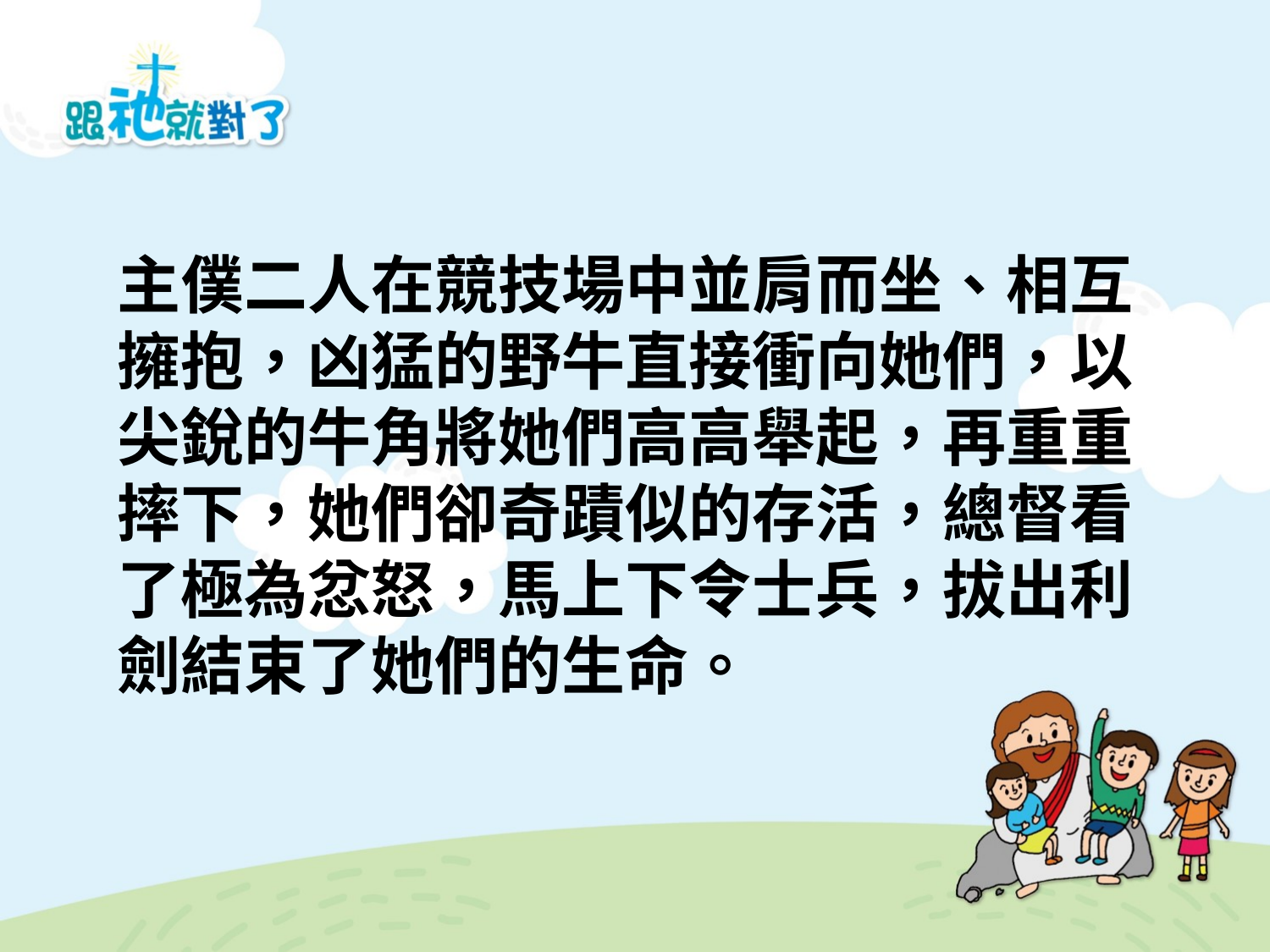

主僕二人在競技場中並肩而坐、相互擁抱，凶猛的野牛直接衝向她們，以尖銳的牛角將她們高高舉起，再重重摔下，她們卻奇蹟似的存活，總督看了極為忿怒，馬上下令士兵，拔出利劍結束了她們的生命。